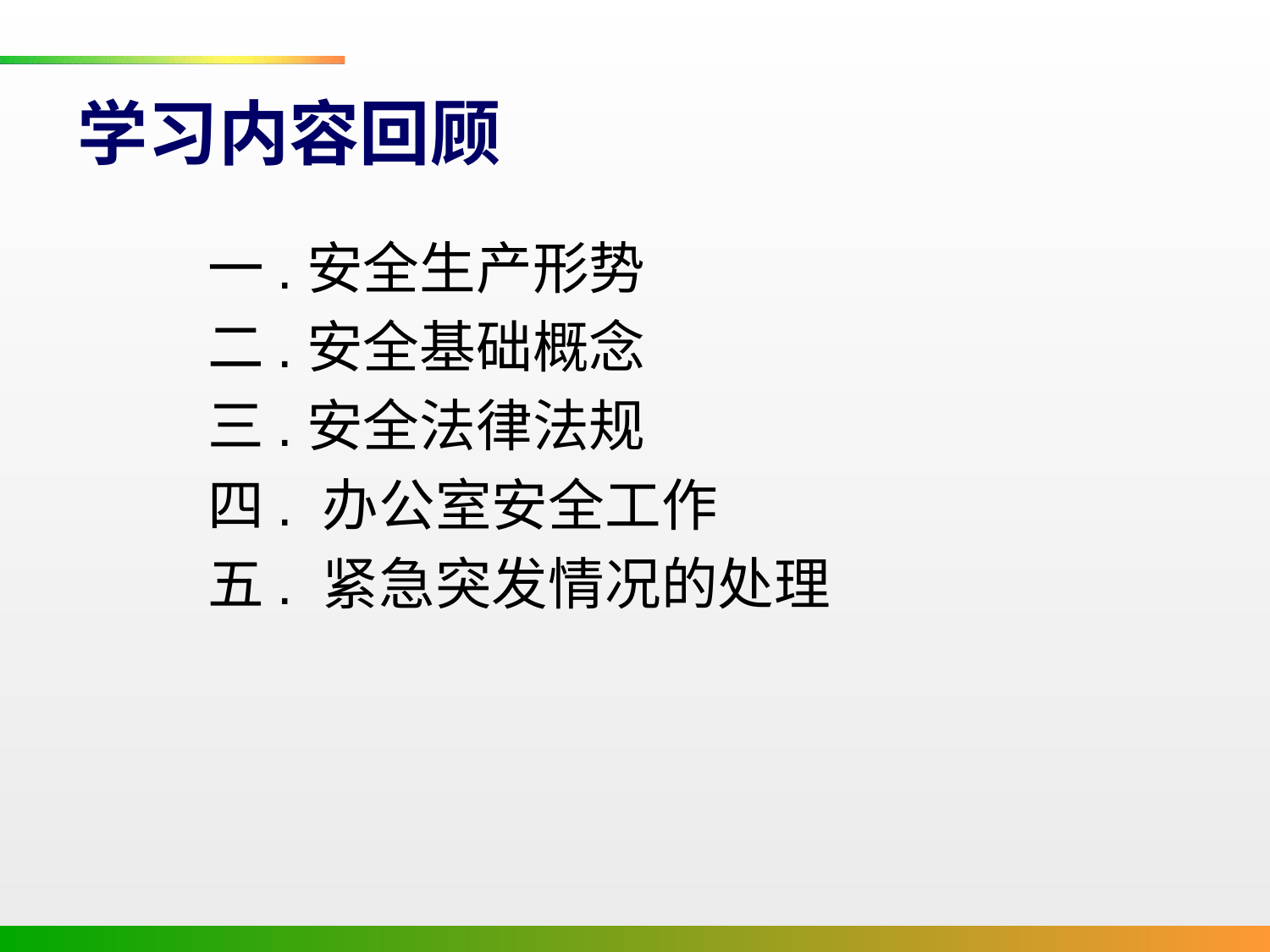

# 学习内容回顾
一.安全生产形势
二.安全基础概念
三.安全法律法规
四. 办公室安全工作
五. 紧急突发情况的处理